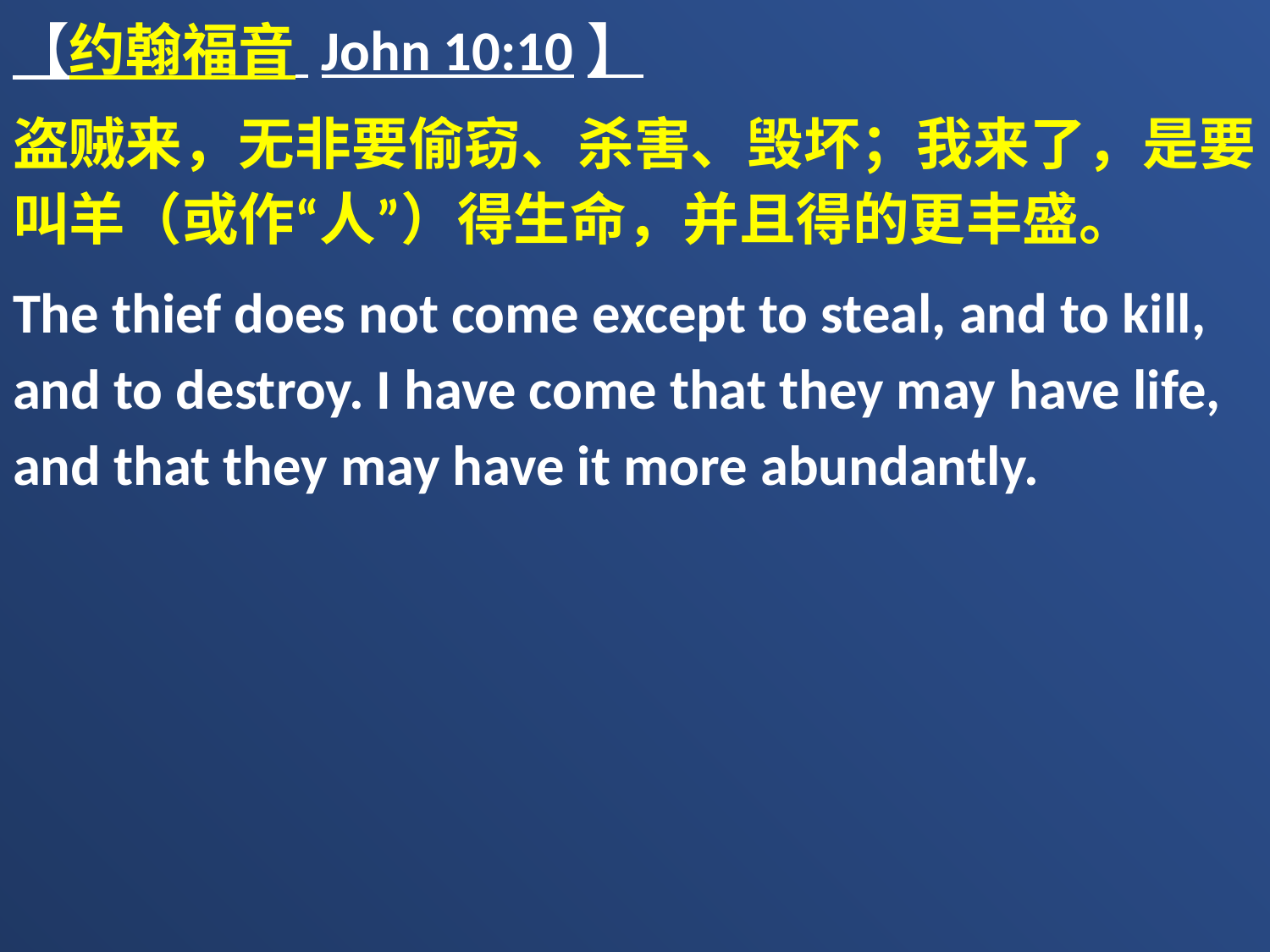

【约翰福音 John 10:10】
盗贼来，无非要偷窃、杀害、毁坏；我来了，是要叫羊（或作“人”）得生命，并且得的更丰盛。
The thief does not come except to steal, and to kill, and to destroy. I have come that they may have life, and that they may have it more abundantly.